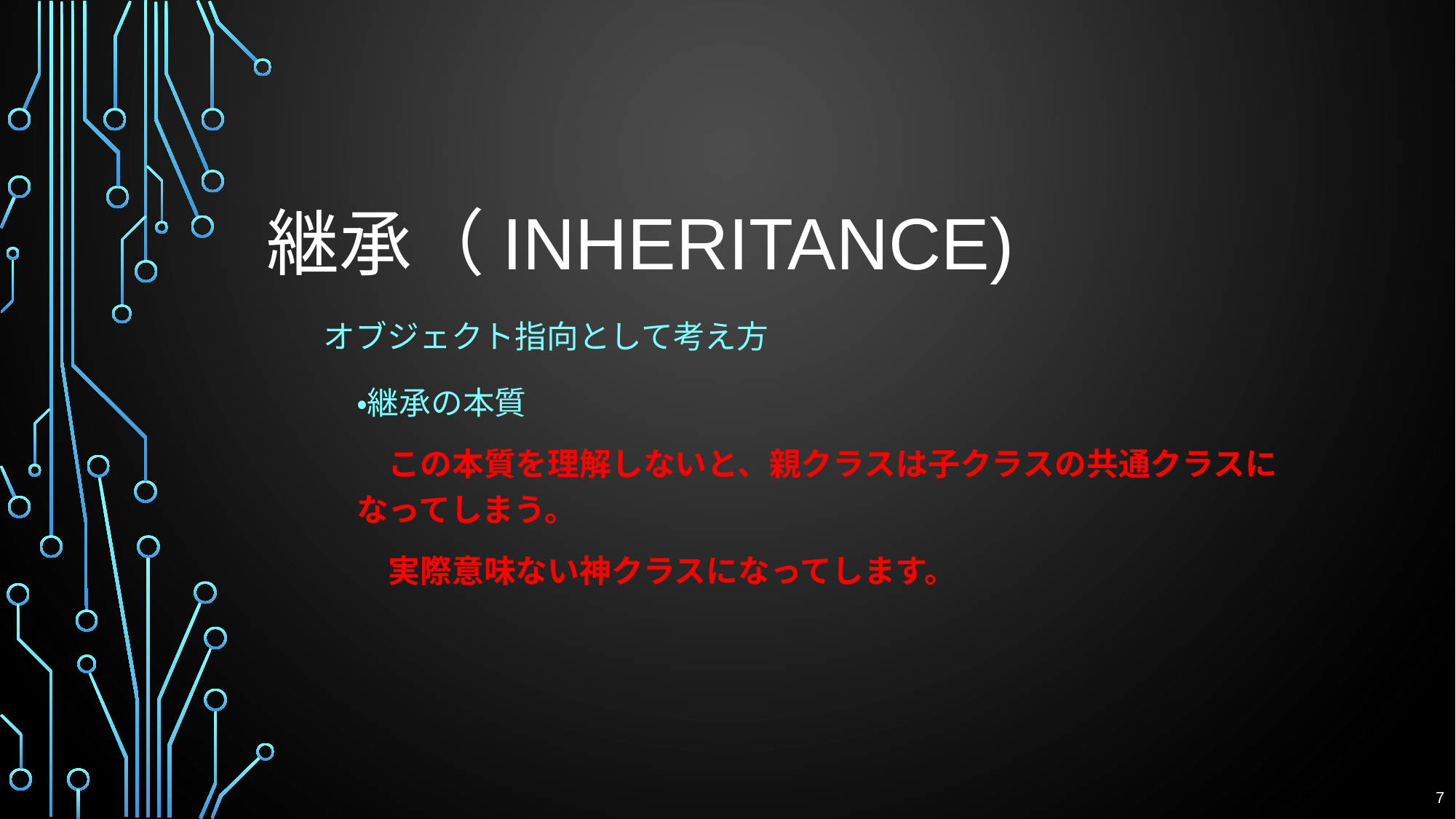

# 継承（inheritance)
オブジェクト指向として考え方
・継承の本質
　この本質を理解しないと、親クラスは子クラスの共通クラスになってしまう。
　実際意味ない神クラスになってします。
7